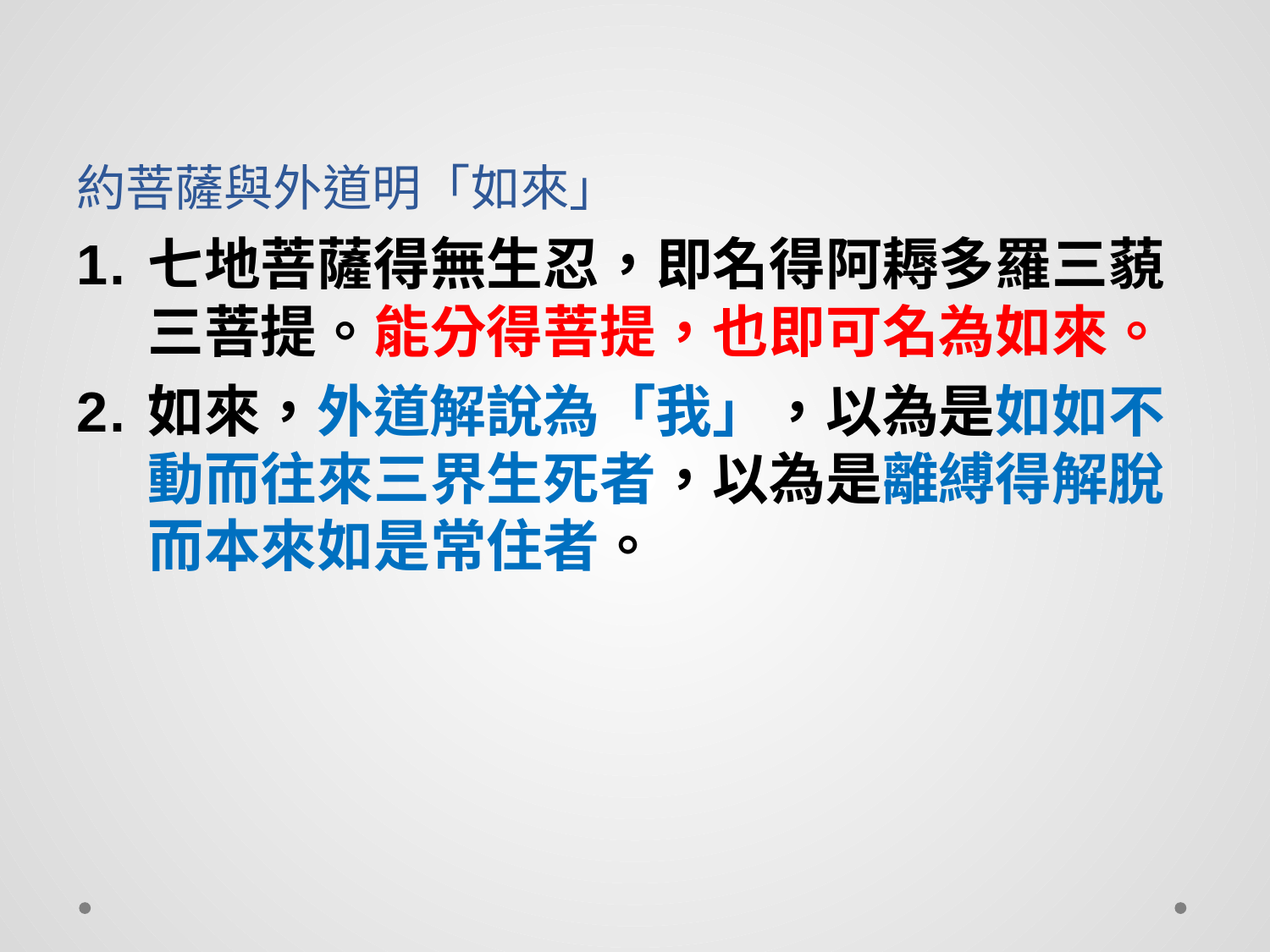

# 約菩薩與外道明「如來」
七地菩薩得無生忍，即名得阿耨多羅三藐三菩提。能分得菩提，也即可名為如來。
如來，外道解說為「我」，以為是如如不動而往來三界生死者，以為是離縛得解脫而本來如是常住者。